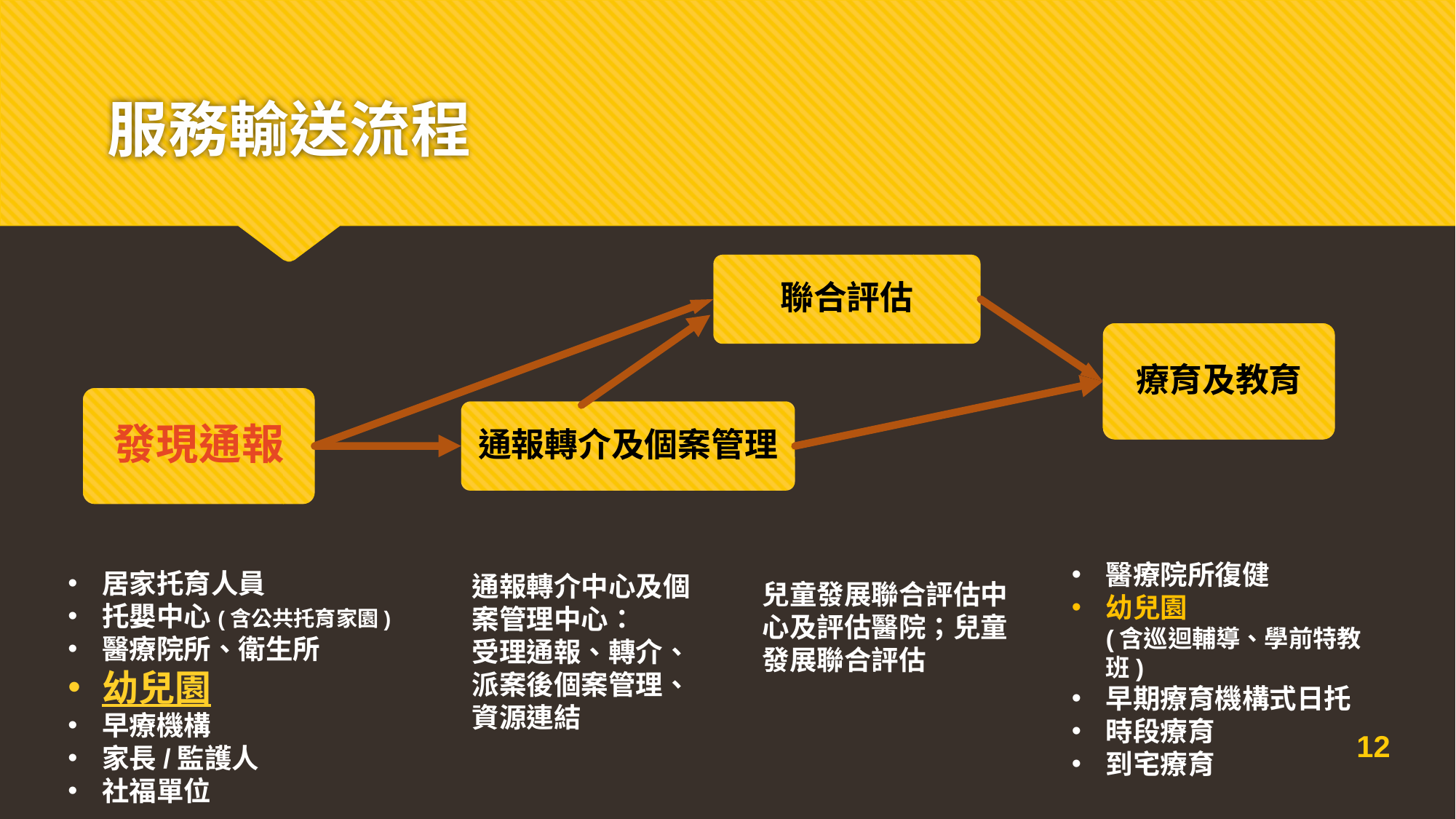

# 服務輸送流程
發現通報

聯合評估

通報轉介及個案管理

療育及教育
醫療院所復健
幼兒園
(含巡迴輔導、學前特教班)
早期療育機構式日托
時段療育
到宅療育
居家托育人員
托嬰中心(含公共托育家園)
醫療院所、衛生所
幼兒園
早療機構
家長/監護人
社福單位
通報轉介中心及個案管理中心：
受理通報、轉介、派案後個案管理、資源連結
兒童發展聯合評估中心及評估醫院；兒童發展聯合評估
12